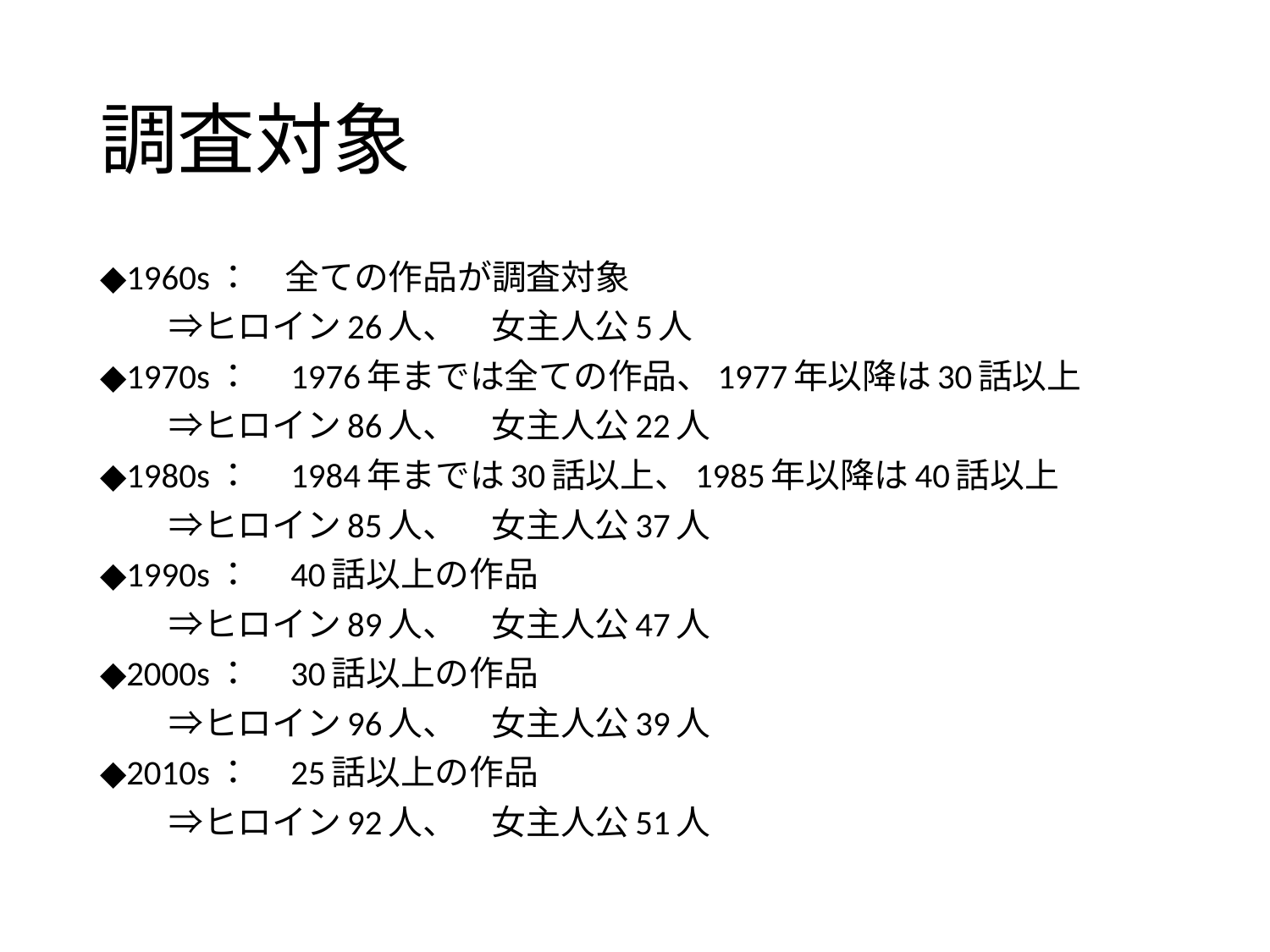

# 調査対象
◆1960s：　全ての作品が調査対象
　　⇒ヒロイン26人、　女主人公5人
◆1970s：　1976年までは全ての作品、1977年以降は30話以上
　　⇒ヒロイン86人、　女主人公22人
◆1980s：　1984年までは30話以上、1985年以降は40話以上
　　⇒ヒロイン85人、　女主人公37人
◆1990s：　40話以上の作品
　　⇒ヒロイン89人、　女主人公47人
◆2000s：　30話以上の作品
　　⇒ヒロイン96人、　女主人公39人
◆2010s：　25話以上の作品
　　⇒ヒロイン92人、　女主人公51人